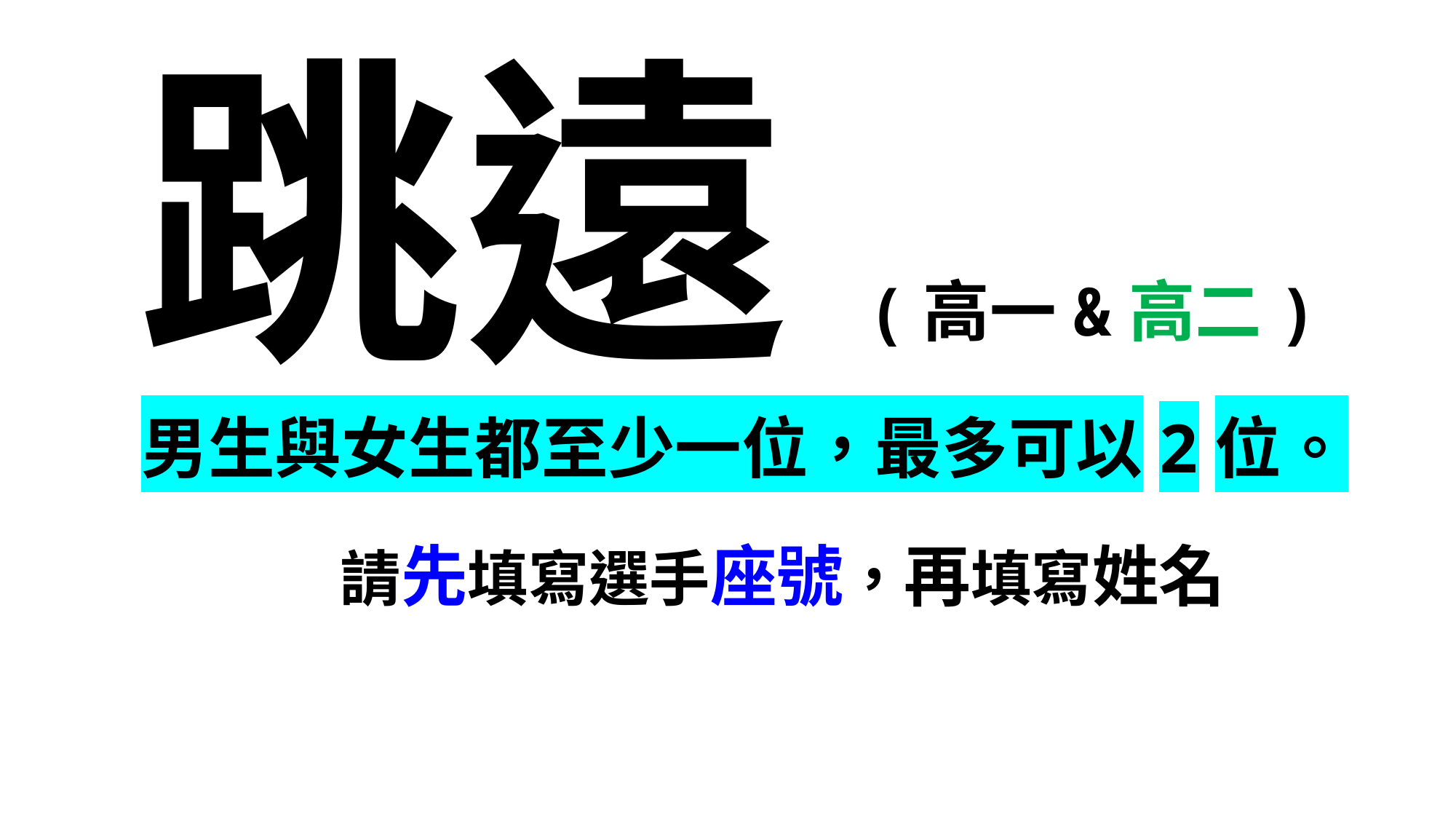

# 跳遠(高一&高二)
男生與女生都至少一位，最多可以2位。
請先填寫選手座號，再填寫姓名